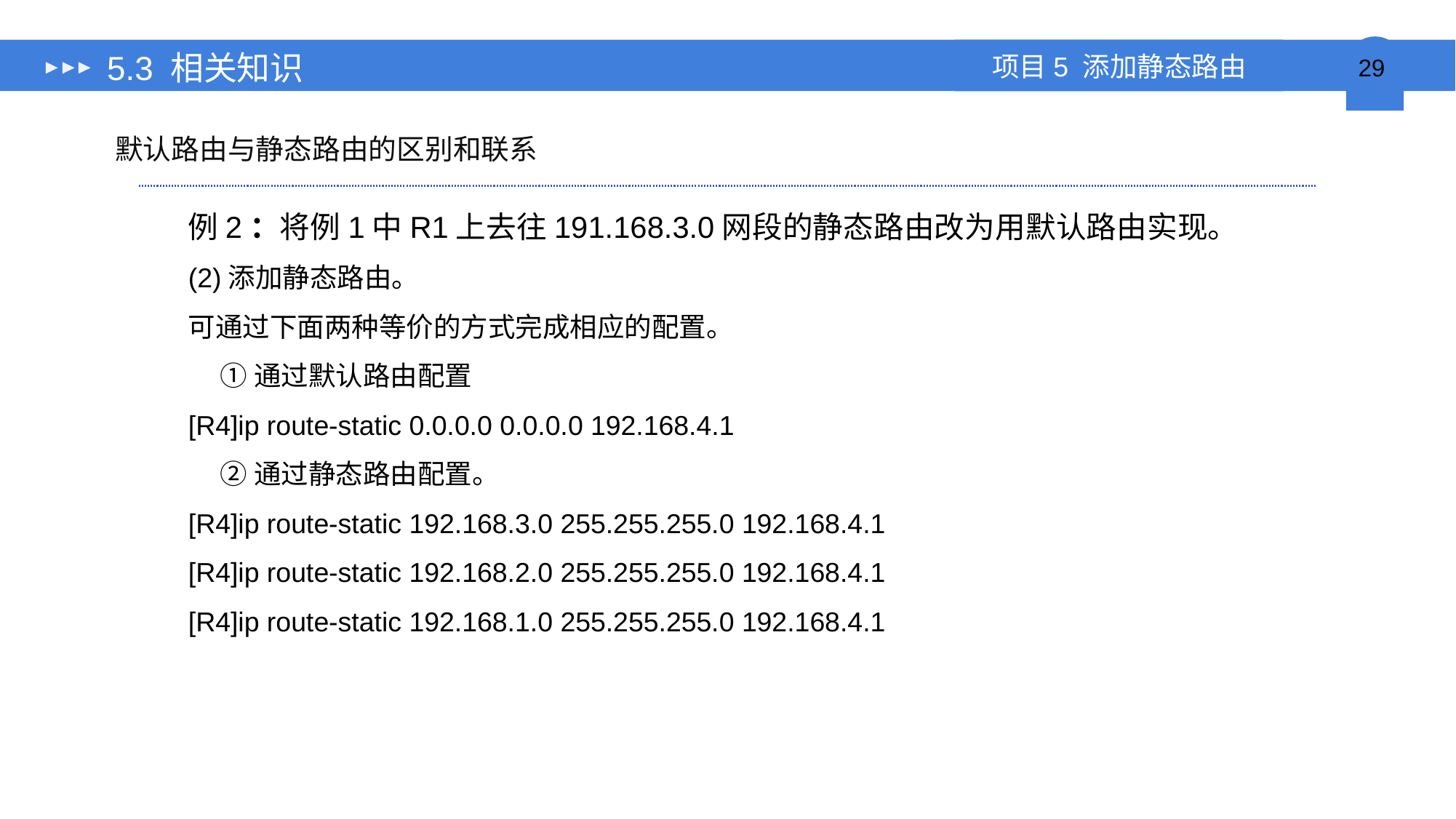

# 5.3 相关知识
默认路由与静态路由的区别和联系

例2：将例1中R1上去往191.168.3.0网段的静态路由改为用默认路由实现。
(2)添加静态路由。
可通过下面两种等价的方式完成相应的配置。
①通过默认路由配置
[R4]ip route-static 0.0.0.0 0.0.0.0 192.168.4.1
②通过静态路由配置。
[R4]ip route-static 192.168.3.0 255.255.255.0 192.168.4.1
[R4]ip route-static 192.168.2.0 255.255.255.0 192.168.4.1
[R4]ip route-static 192.168.1.0 255.255.255.0 192.168.4.1